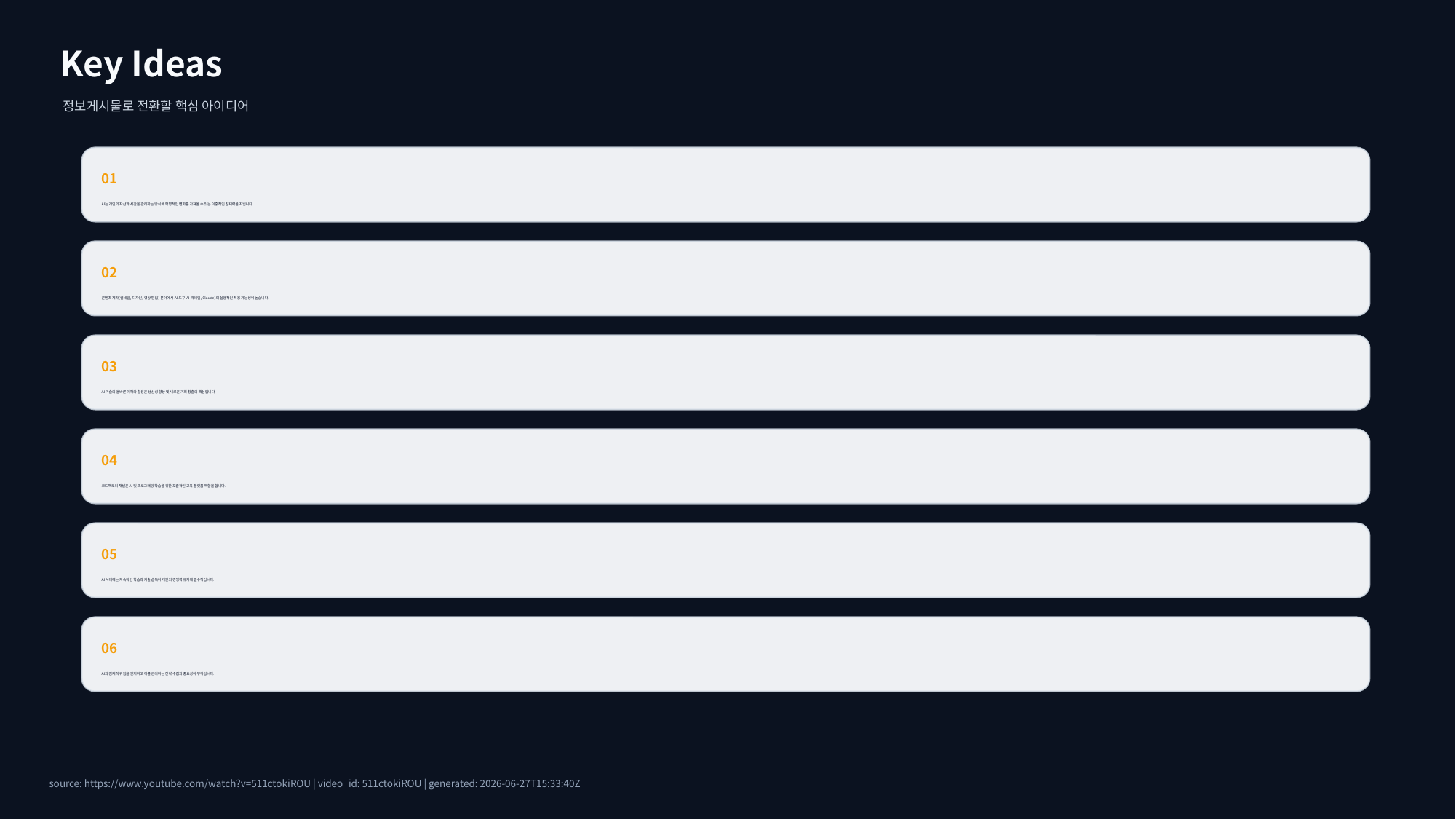

Key Ideas
정보게시물로 전환할 핵심 아이디어

01
AI는 개인의 자산과 시간을 관리하는 방식에 혁명적인 변화를 가져올 수 있는 이중적인 잠재력을 지닙니다.

02
콘텐츠 제작(썸네일, 디자인, 영상 편집) 분야에서 AI 도구(AI 딱테잎, Claude)의 실용적인 적용 가능성이 높습니다.

03
AI 기술의 올바른 이해와 활용은 생산성 향상 및 새로운 기회 창출의 핵심입니다.

04
코드팩토리 채널은 AI 및 프로그래밍 학습을 위한 포괄적인 교육 플랫폼 역할을 합니다.

05
AI 시대에는 지속적인 학습과 기술 습득이 개인의 경쟁력 유지에 필수적입니다.

06
AI의 잠재적 위험을 인지하고 이를 관리하는 전략 수립의 중요성이 부각됩니다.
source: https://www.youtube.com/watch?v=511ctokiROU | video_id: 511ctokiROU | generated: 2026-06-27T15:33:40Z